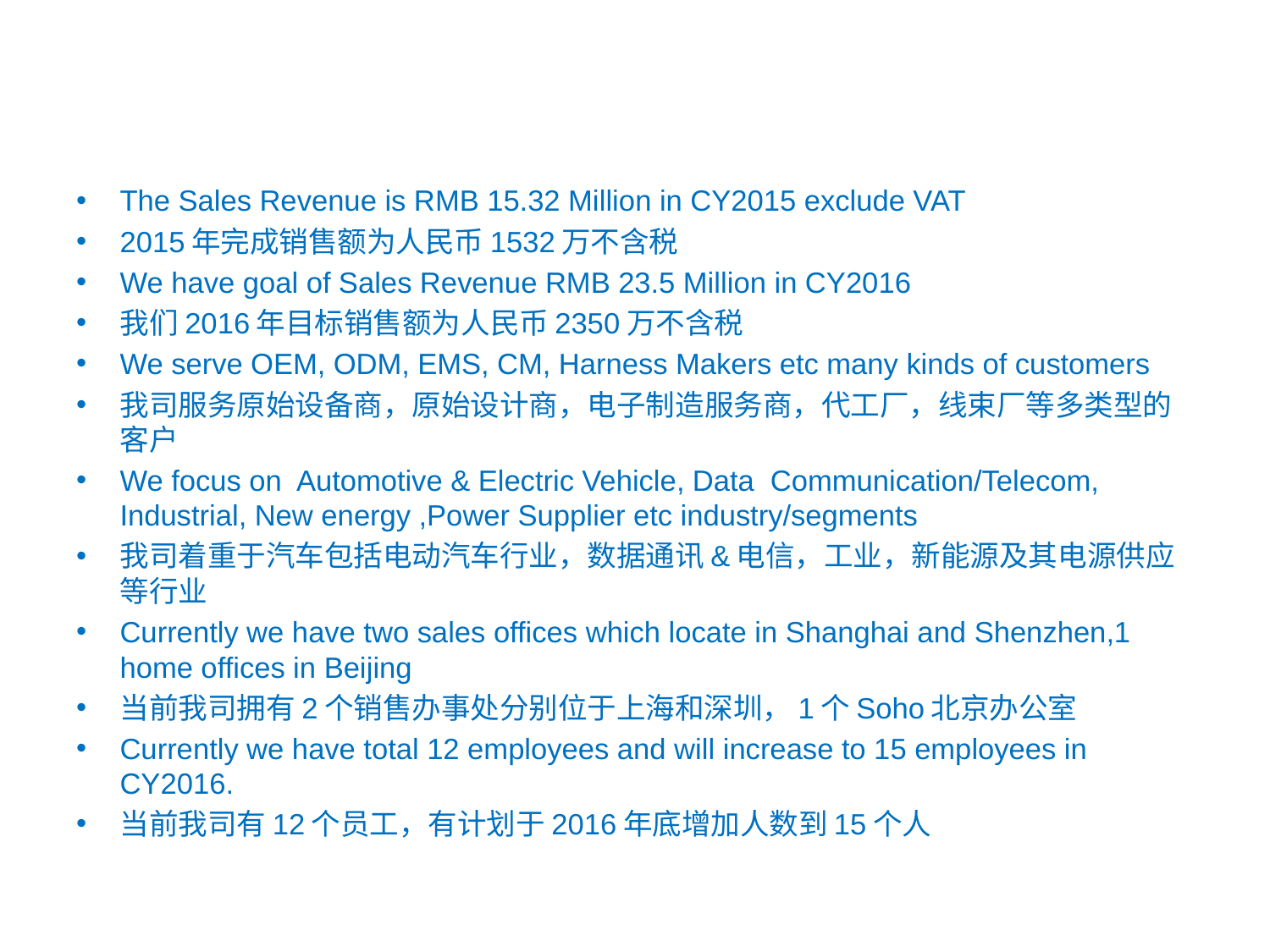

The Sales Revenue is RMB 15.32 Million in CY2015 exclude VAT
2015年完成销售额为人民币1532万不含税
We have goal of Sales Revenue RMB 23.5 Million in CY2016
我们2016年目标销售额为人民币2350万不含税
We serve OEM, ODM, EMS, CM, Harness Makers etc many kinds of customers
我司服务原始设备商，原始设计商，电子制造服务商，代工厂，线束厂等多类型的客户
We focus on  Automotive & Electric Vehicle, Data  Communication/Telecom, Industrial, New energy ,Power Supplier etc industry/segments
我司着重于汽车包括电动汽车行业，数据通讯&电信，工业，新能源及其电源供应等行业
Currently we have two sales offices which locate in Shanghai and Shenzhen,1 home offices in Beijing
当前我司拥有2个销售办事处分别位于上海和深圳，1个Soho北京办公室
Currently we have total 12 employees and will increase to 15 employees in CY2016.
当前我司有12个员工，有计划于2016年底增加人数到15个人